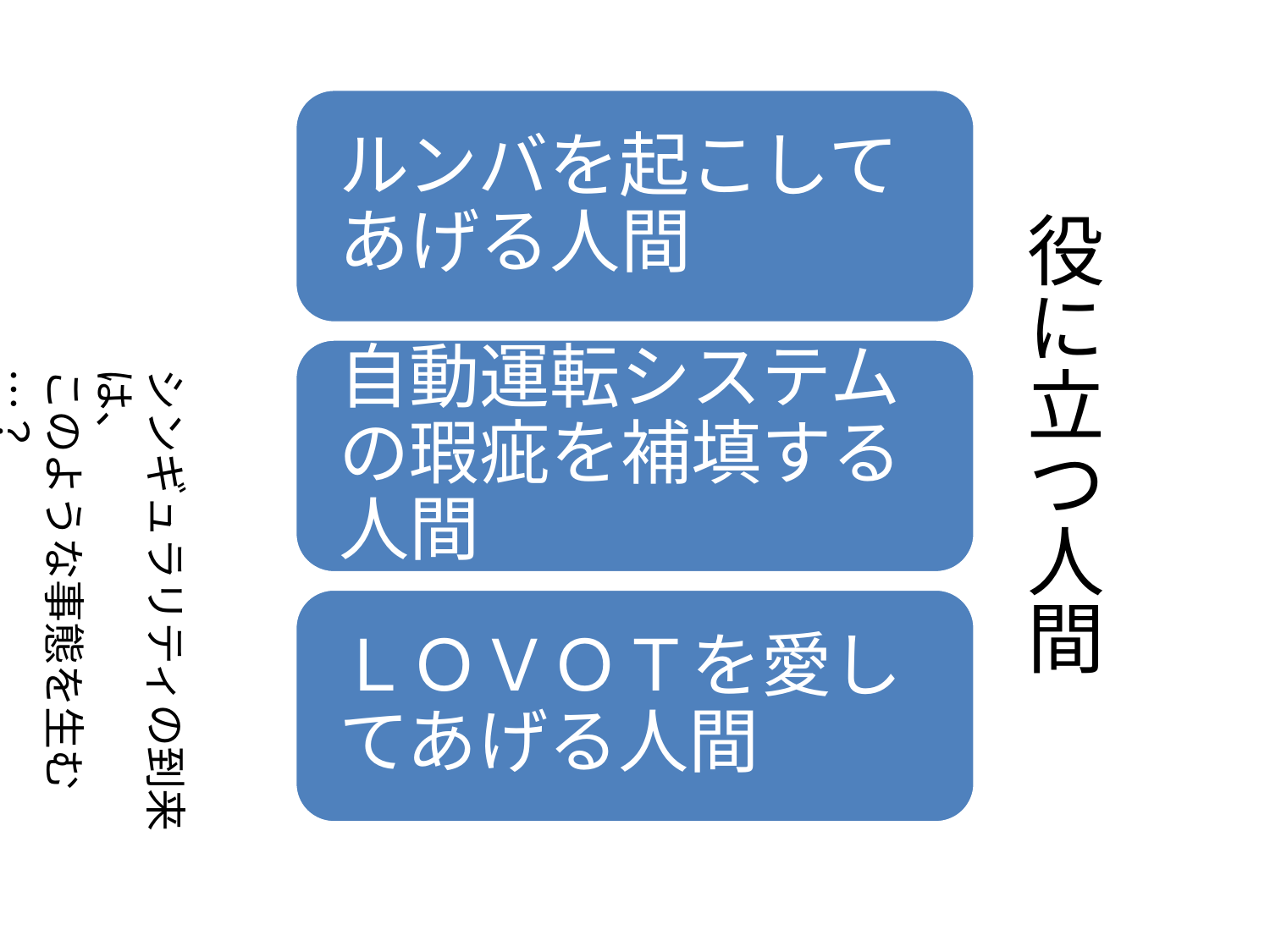

# 役に立つ人間
ルンバを起こしてあげる人間
自動運転システムの瑕疵を補填する人間
ＬＯＶＯＴを愛してあげる人間
シンギュラリティの到来は、
このような事態を生む…？